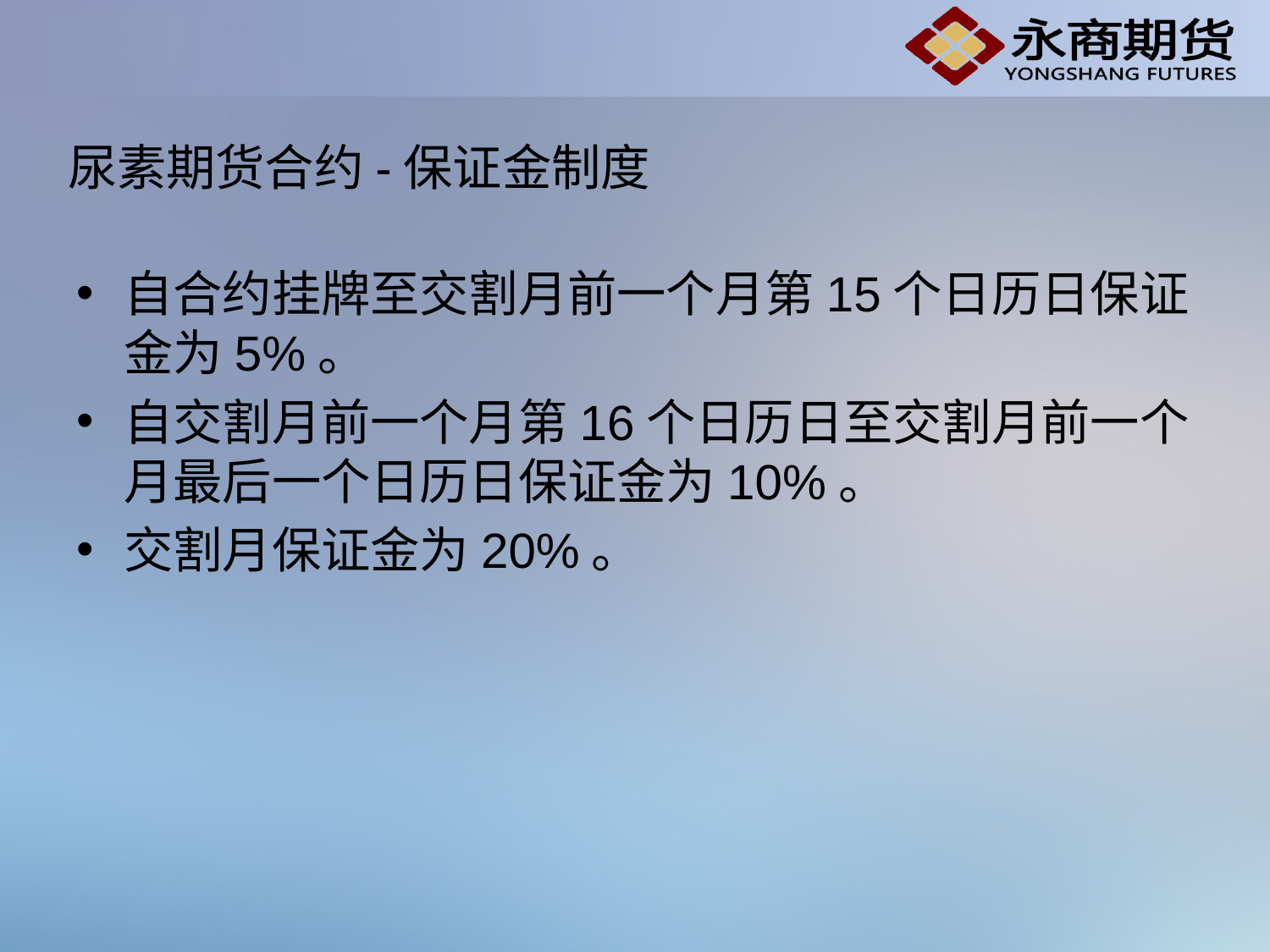

# 尿素期货合约-保证金制度
自合约挂牌至交割月前一个月第15个日历日保证金为5%。
自交割月前一个月第16个日历日至交割月前一个月最后一个日历日保证金为10%。
交割月保证金为20%。